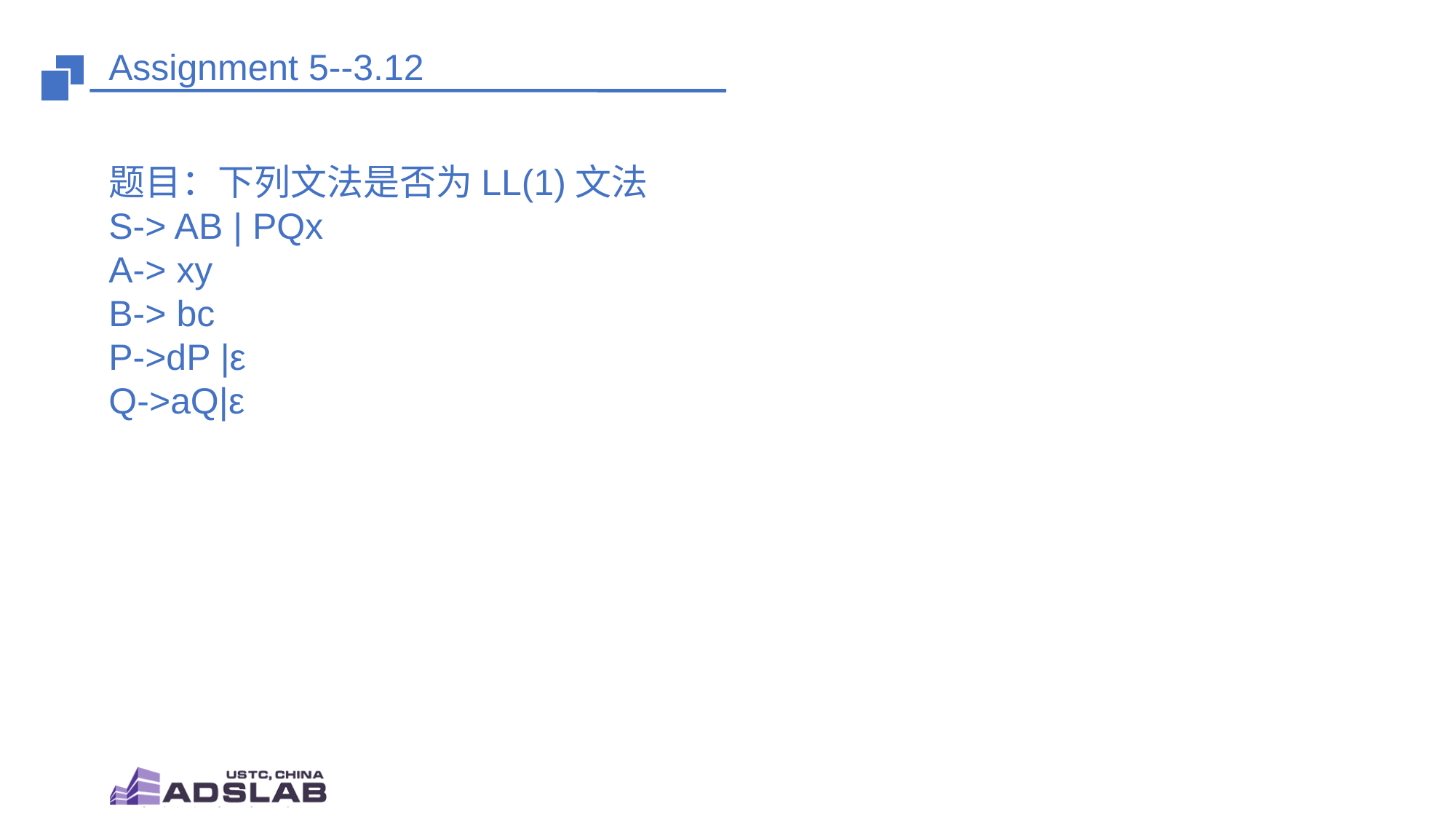

# Assignment 5--3.12
题目：下列文法是否为LL(1)文法
S-> AB | PQx
A-> xy
B-> bc
P->dP |ε
Q->aQ|ε